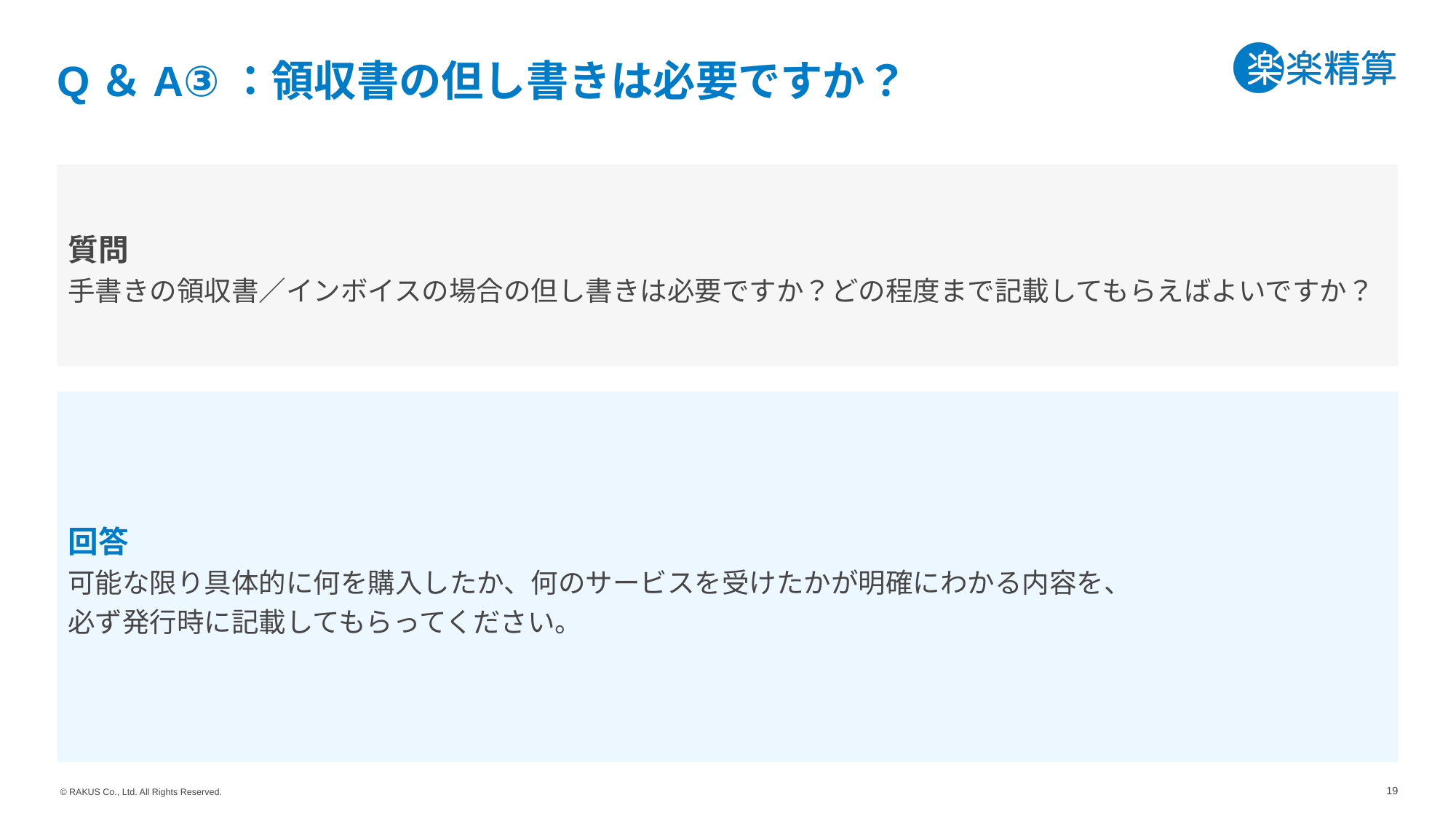

# Q＆A③：領収書の但し書きは必要ですか？
質問
手書きの領収書／インボイスの場合の但し書きは必要ですか？どの程度まで記載してもらえばよいですか？
回答
可能な限り具体的に何を購入したか、何のサービスを受けたかが明確にわかる内容を、
必ず発行時に記載してもらってください。

19